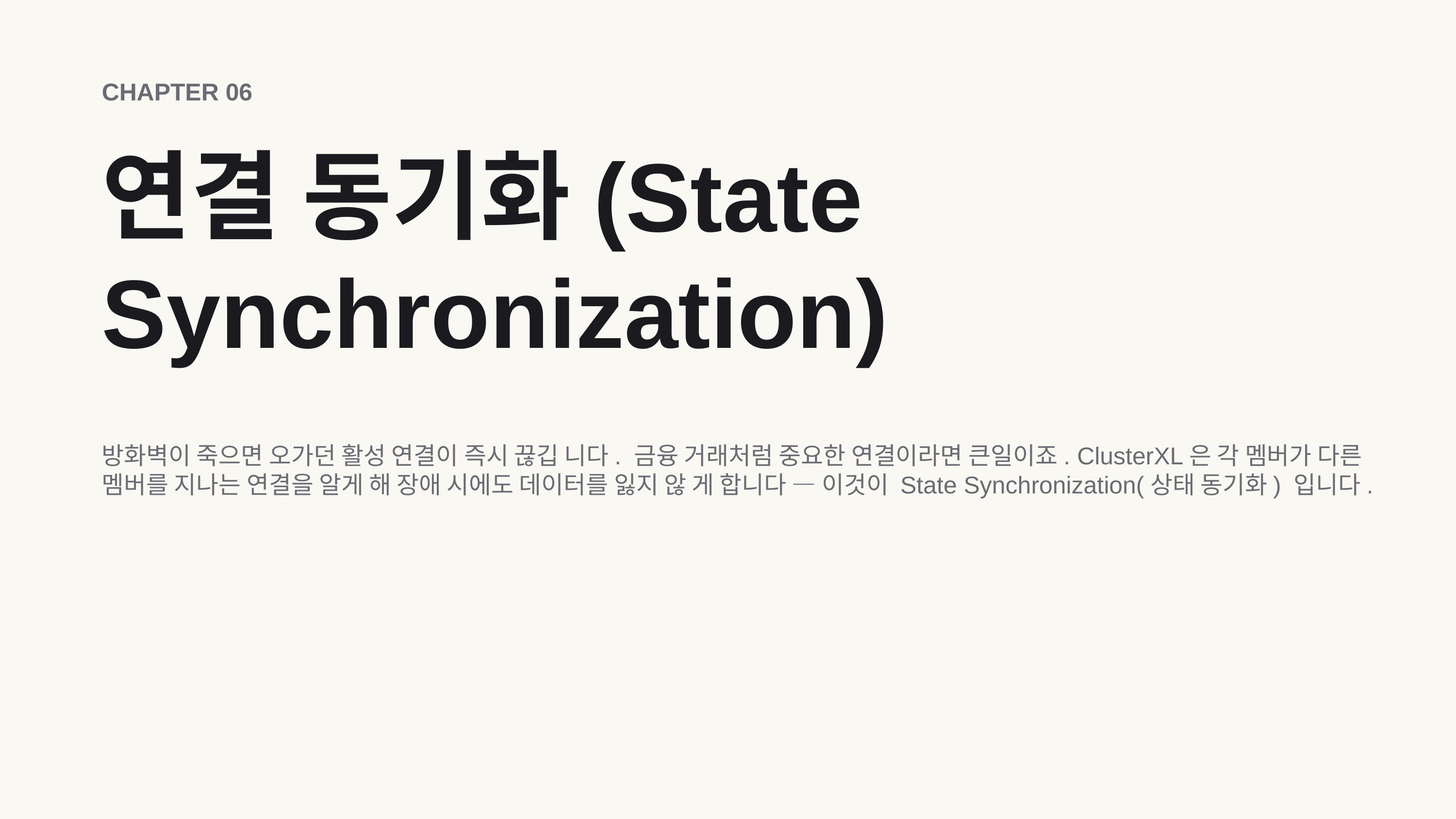

CHAPTER 06
연결 동기화(State Synchronization)
방화벽이 죽으면 오가던 활성 연결이 즉시 끊깁 니다. 금융 거래처럼 중요한 연결이라면 큰일이죠. ClusterXL은 각 멤버가 다른 멤버를 지나는 연결을 알게 해 장애 시에도 데이터를 잃지 않 게 합니다 — 이것이 State Synchronization(상태 동기화) 입니다.